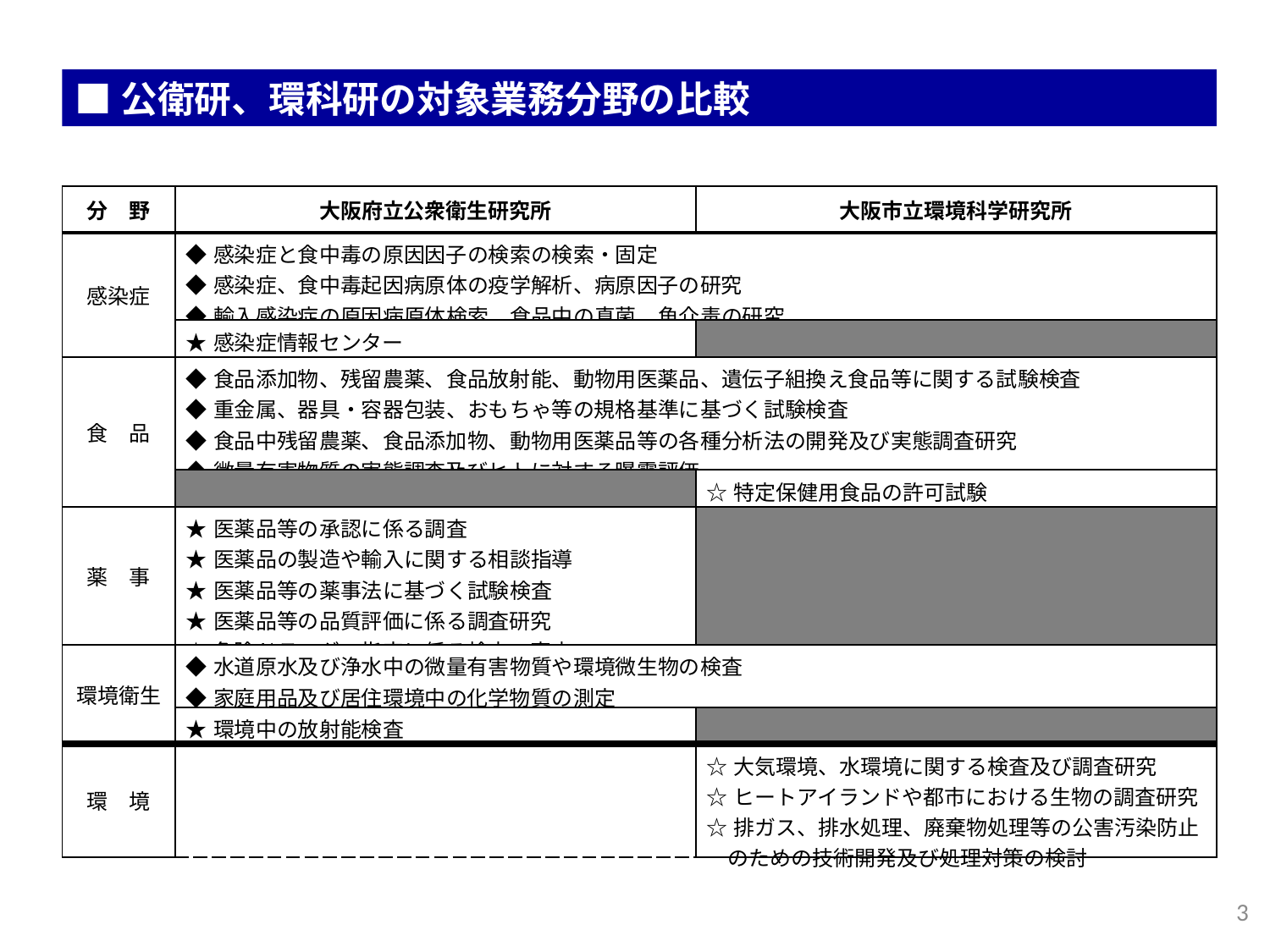

■公衛研、環科研の対象業務分野の比較
| 分　野 | 大阪府立公衆衛生研究所 | 大阪市立環境科学研究所 |
| --- | --- | --- |
| 感染症 | ◆感染症と食中毒の原因因子の検索の検索・固定 ◆感染症、食中毒起因病原体の疫学解析、病原因子の研究 ◆輸入感染症の原因病原体検索、食品中の真菌、魚介毒の研究 |  |
|  | ★感染症情報センター |  |
| 食　品 | ◆食品添加物、残留農薬、食品放射能、動物用医薬品、遺伝子組換え食品等に関する試験検査 ◆重金属、器具・容器包装、おもちゃ等の規格基準に基づく試験検査 ◆食品中残留農薬、食品添加物、動物用医薬品等の各種分析法の開発及び実態調査研究 ◆微量有害物質の実態調査及びヒトに対する曝露評価 |  |
|  |  | ☆特定保健用食品の許可試験 |
| 薬　事 | ★医薬品等の承認に係る調査 ★医薬品の製造や輸入に関する相談指導 ★医薬品等の薬事法に基づく試験検査 ★医薬品等の品質評価に係る調査研究 ★危険ドラッグの指定に係る検査・審査 |  |
| 環境衛生 | ◆水道原水及び浄水中の微量有害物質や環境微生物の検査 ◆家庭用品及び居住環境中の化学物質の測定 |  |
|  | ★環境中の放射能検査 |  |
| 環　境 |  | ☆大気環境、水環境に関する検査及び調査研究 ☆ヒートアイランドや都市における生物の調査研究 ☆排ガス、排水処理、廃棄物処理等の公害汚染防止 　のための技術開発及び処理対策の検討 |
3